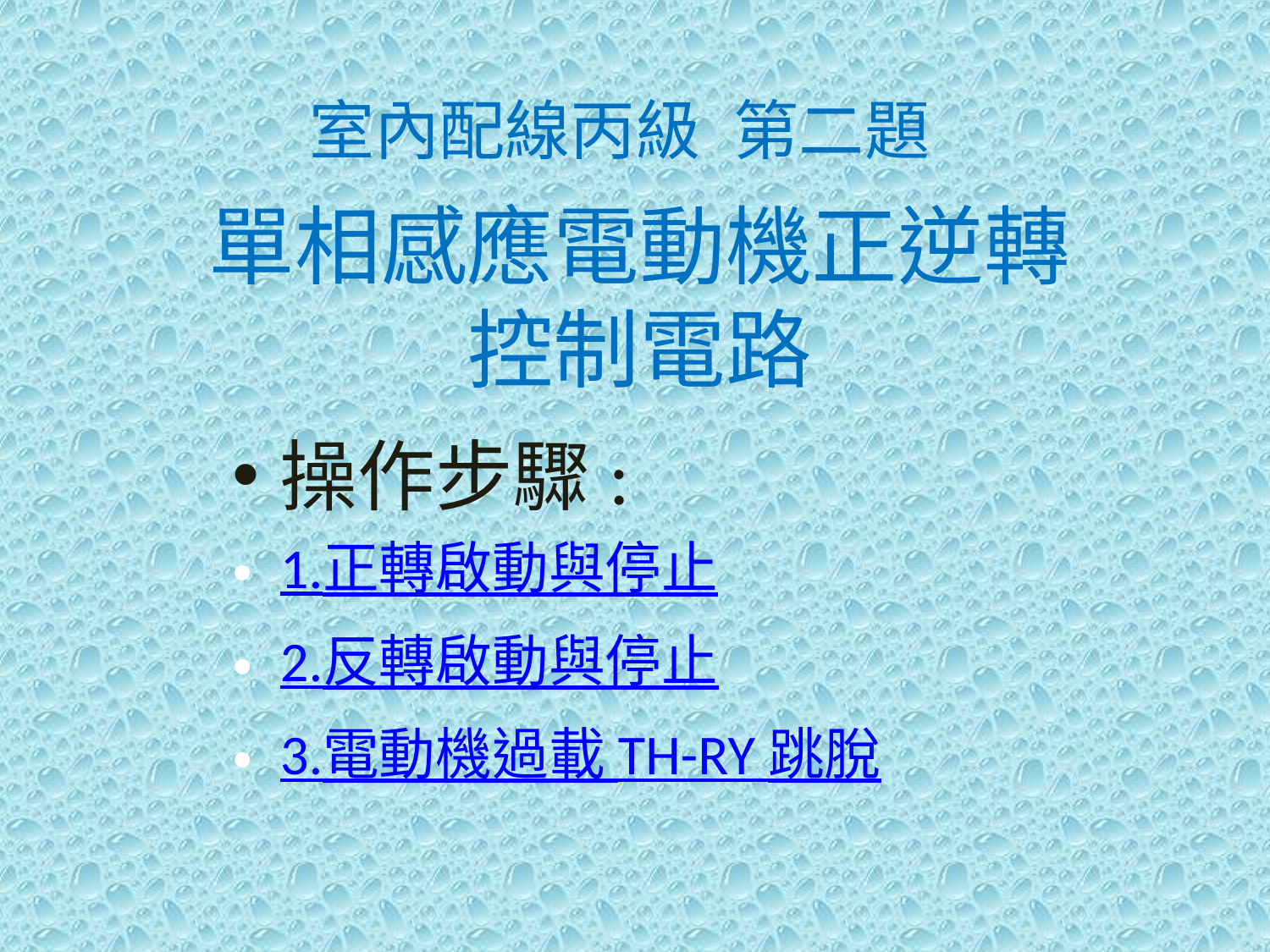

室內配線丙級 第二題
單相感應電動機正逆轉
控制電路
操作步驟:
1.正轉啟動與停止
2.反轉啟動與停止
3.電動機過載 TH-RY 跳脫